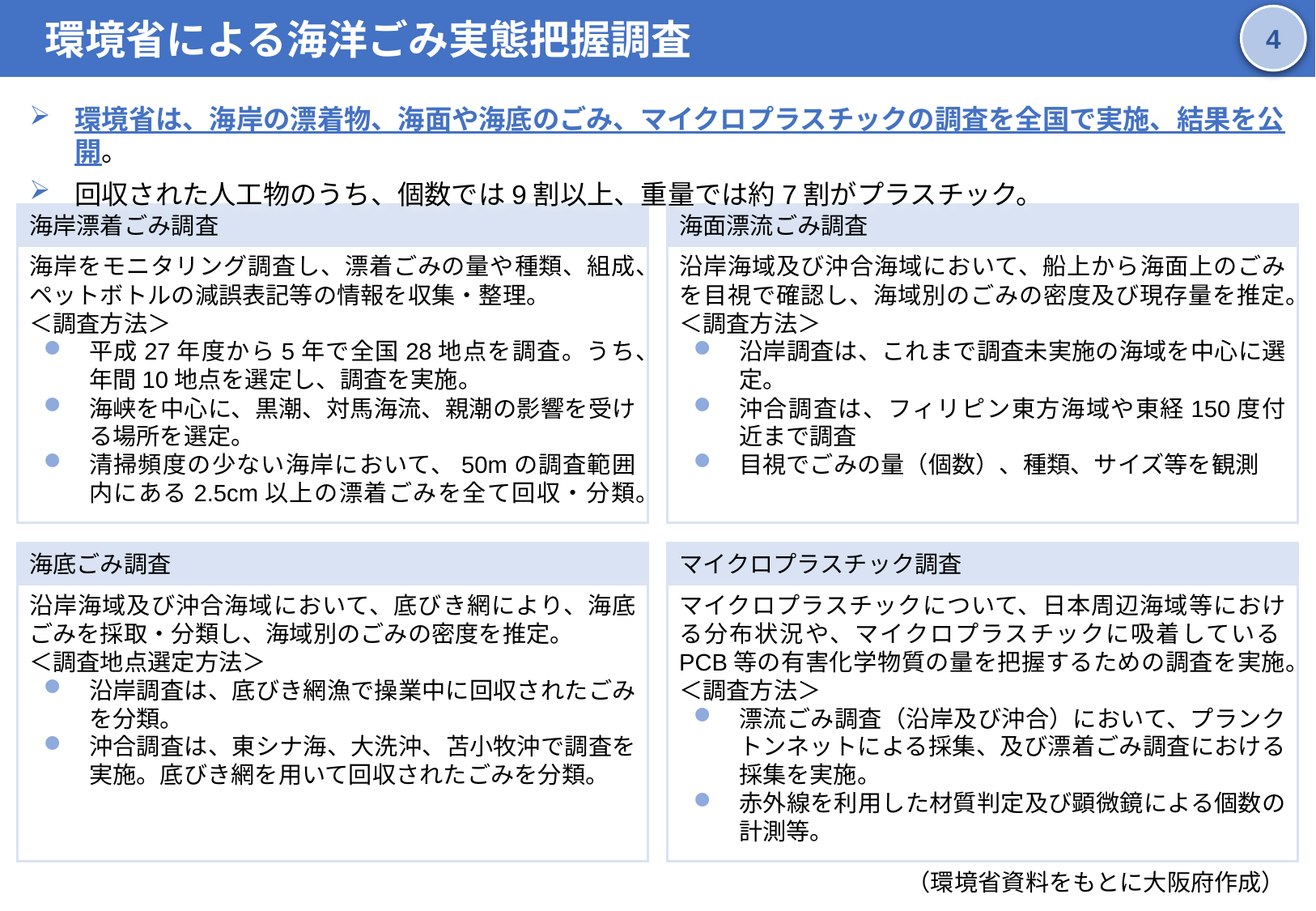

環境省による海洋ごみ実態把握調査
4
環境省は、海岸の漂着物、海面や海底のごみ、マイクロプラスチックの調査を全国で実施、結果を公開。
回収された人工物のうち、個数では9割以上、重量では約7割がプラスチック。
海岸漂着ごみ調査
海面漂流ごみ調査
海岸をモニタリング調査し、漂着ごみの量や種類、組成、ペットボトルの減誤表記等の情報を収集・整理。
＜調査方法＞
平成27年度から5年で全国28地点を調査。うち、年間10地点を選定し、調査を実施。
海峡を中心に、黒潮、対馬海流、親潮の影響を受ける場所を選定。
清掃頻度の少ない海岸において、50mの調査範囲内にある2.5cm以上の漂着ごみを全て回収・分類。
沿岸海域及び沖合海域において、船上から海面上のごみを目視で確認し、海域別のごみの密度及び現存量を推定。
＜調査方法＞
沿岸調査は、これまで調査未実施の海域を中心に選定。
沖合調査は、フィリピン東方海域や東経150度付近まで調査
目視でごみの量（個数）、種類、サイズ等を観測
海底ごみ調査
マイクロプラスチック調査
沿岸海域及び沖合海域において、底びき網により、海底ごみを採取・分類し、海域別のごみの密度を推定。
＜調査地点選定方法＞
沿岸調査は、底びき網漁で操業中に回収されたごみを分類。
沖合調査は、東シナ海、大洗沖、苫小牧沖で調査を実施。底びき網を用いて回収されたごみを分類。
マイクロプラスチックについて、日本周辺海域等における分布状況や、マイクロプラスチックに吸着しているPCB等の有害化学物質の量を把握するための調査を実施。
＜調査方法＞
漂流ごみ調査（沿岸及び沖合）において、プランクトンネットによる採集、及び漂着ごみ調査における採集を実施。
赤外線を利用した材質判定及び顕微鏡による個数の計測等。
（環境省資料をもとに大阪府作成）